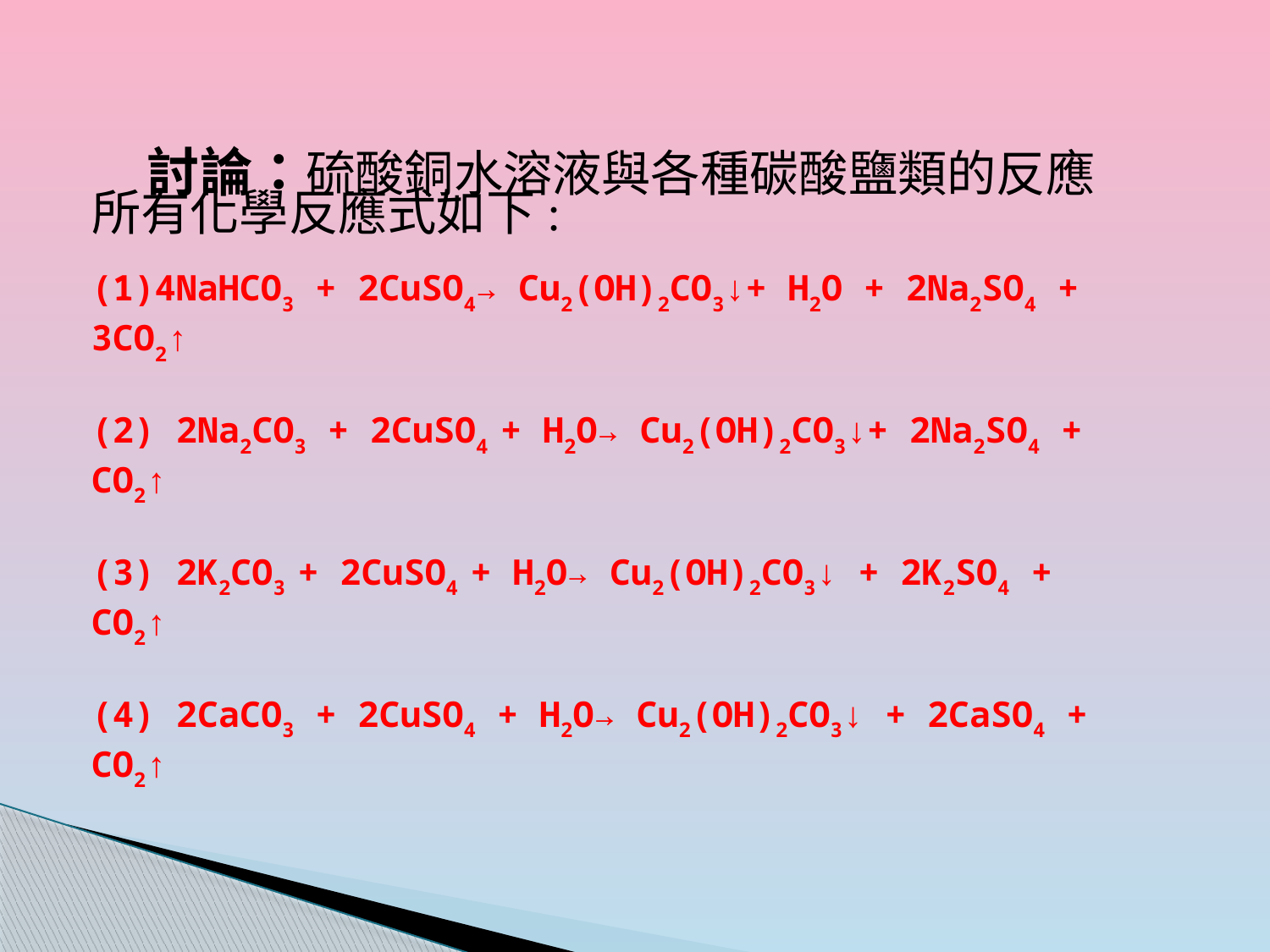

# 討論：硫酸銅水溶液與各種碳酸鹽類的反應
所有化學反應式如下:

4NaHCO3 + 2CuSO4→ Cu2(OH)2CO3↓+ H2O + 2Na2SO4 + 3CO2↑

(2) 2Na2CO3 + 2CuSO4 + H2O→ Cu2(OH)2CO3↓+ 2Na2SO4 + CO2↑

(3) 2K2CO3 + 2CuSO4 + H2O→ Cu2(OH)2CO3↓ + 2K2SO4 + CO2↑

(4) 2CaCO3 + 2CuSO4 + H2O→ Cu2(OH)2CO3↓ + 2CaSO4 + CO2↑